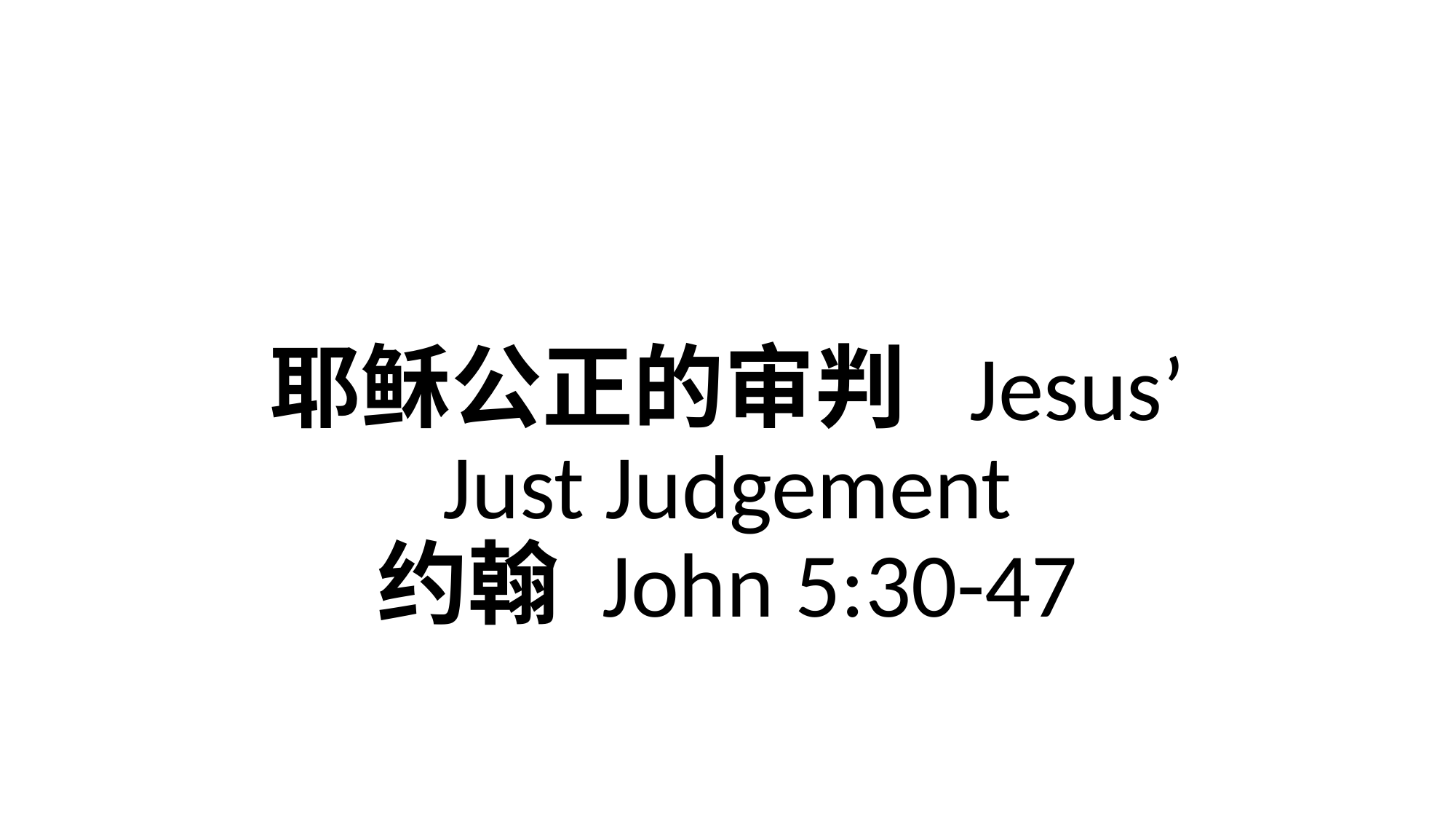

# 耶稣公正的审判  Jesus’ Just Judgement 约翰 John 5:30-47